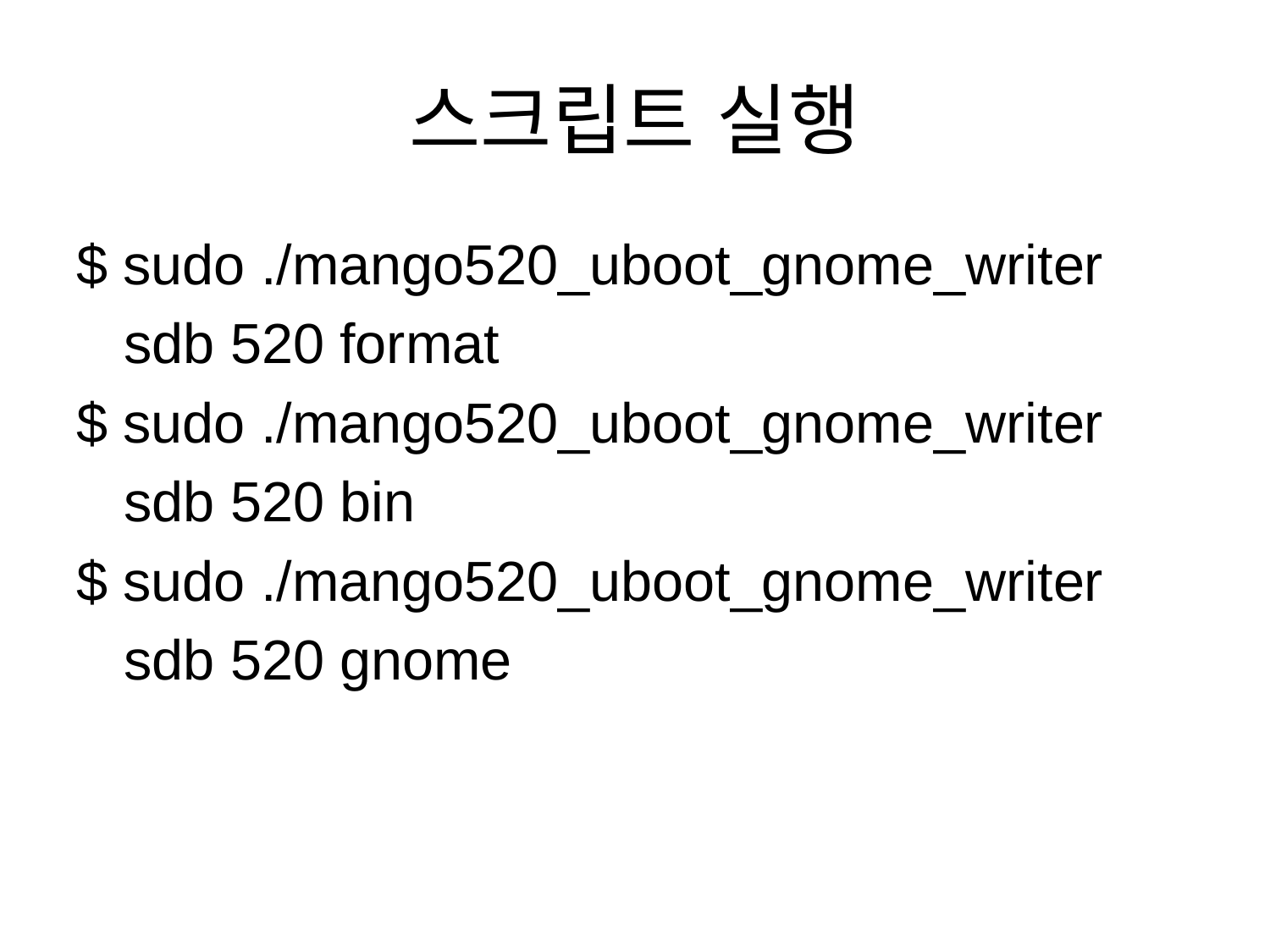

# 스크립트 실행
$ sudo ./mango520_uboot_gnome_writer
	sdb 520 format
$ sudo ./mango520_uboot_gnome_writer
	sdb 520 bin
$ sudo ./mango520_uboot_gnome_writer
	sdb 520 gnome